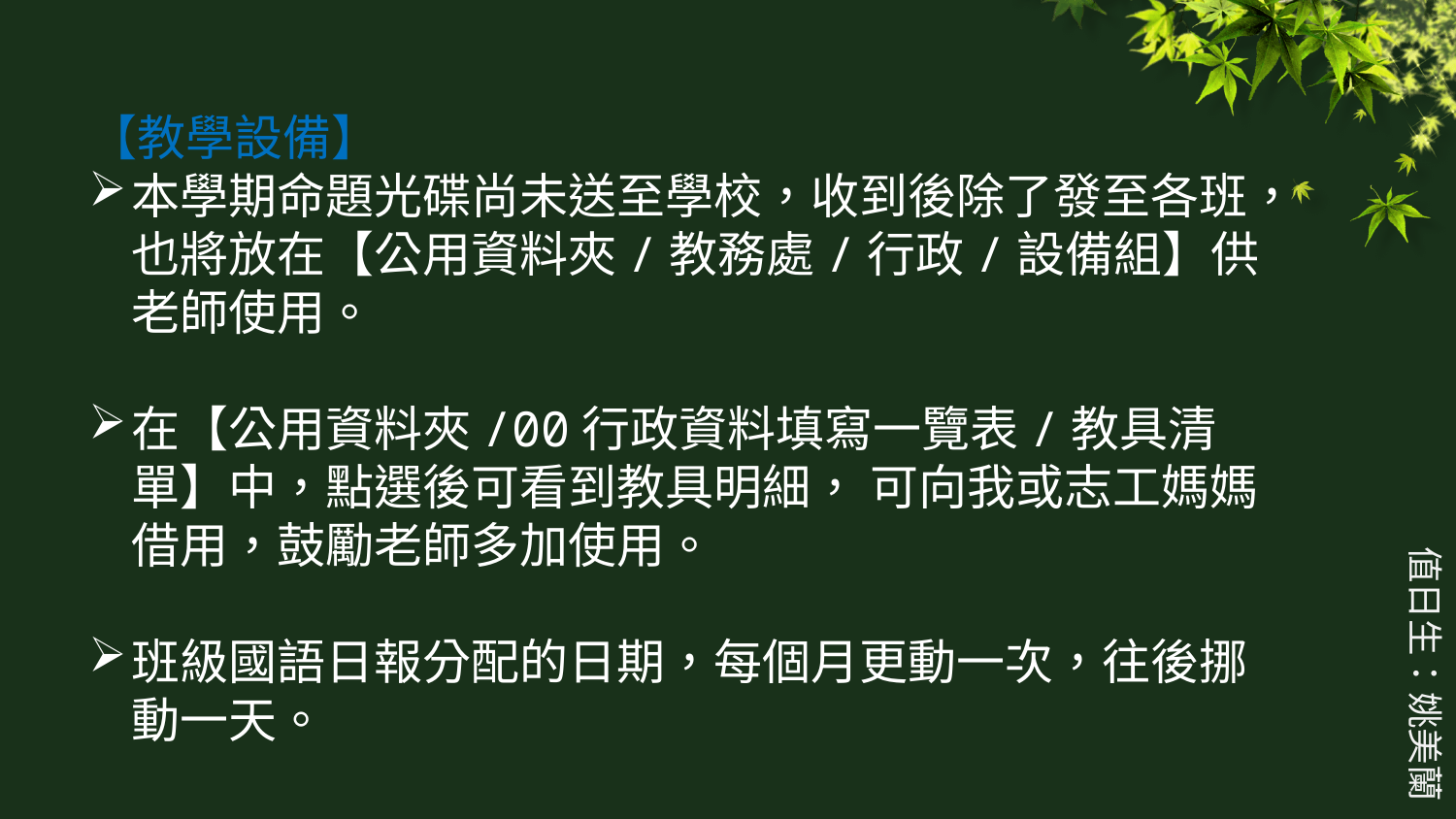

【教學設備】
本學期命題光碟尚未送至學校，收到後除了發至各班，也將放在【公用資料夾/教務處/行政/設備組】供老師使用。

在【公用資料夾/00行政資料填寫一覽表/教具清單】中，點選後可看到教具明細， 可向我或志工媽媽借用，鼓勵老師多加使用。

班級國語日報分配的日期，每個月更動一次，往後挪動一天。
值日生：姚美蘭